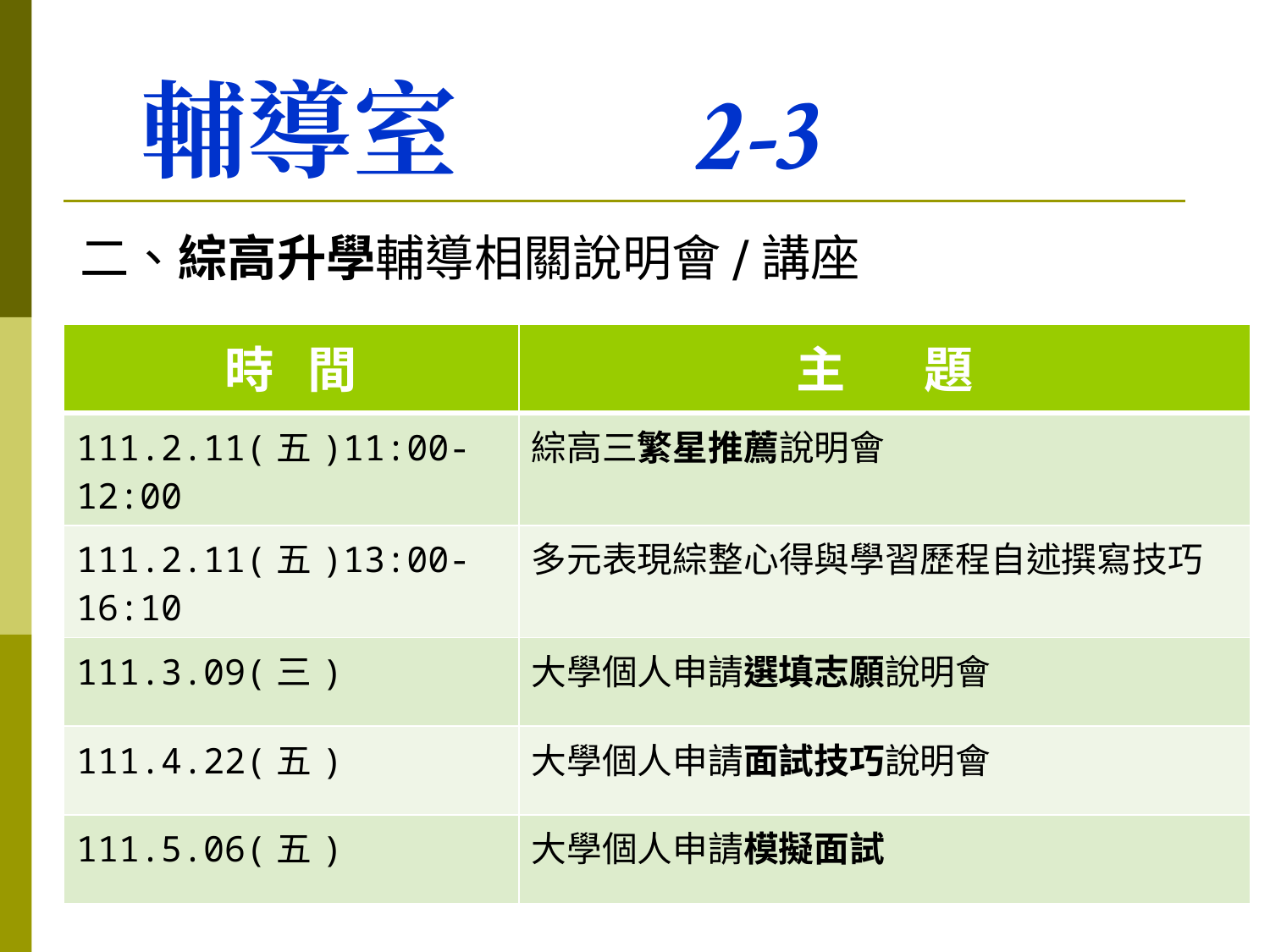

# 輔導室           2-3
二、綜高升學輔導相關說明會/講座

| 時 間 | 主 題 |
| --- | --- |
| 111.2.11(五)11:00-12:00 | 綜高三繁星推薦說明會 |
| 111.2.11(五)13:00-16:10 | 多元表現綜整心得與學習歷程自述撰寫技巧 |
| 111.3.09(三) | 大學個人申請選填志願說明會 |
| 111.4.22(五) | 大學個人申請面試技巧說明會 |
| 111.5.06(五) | 大學個人申請模擬面試 |